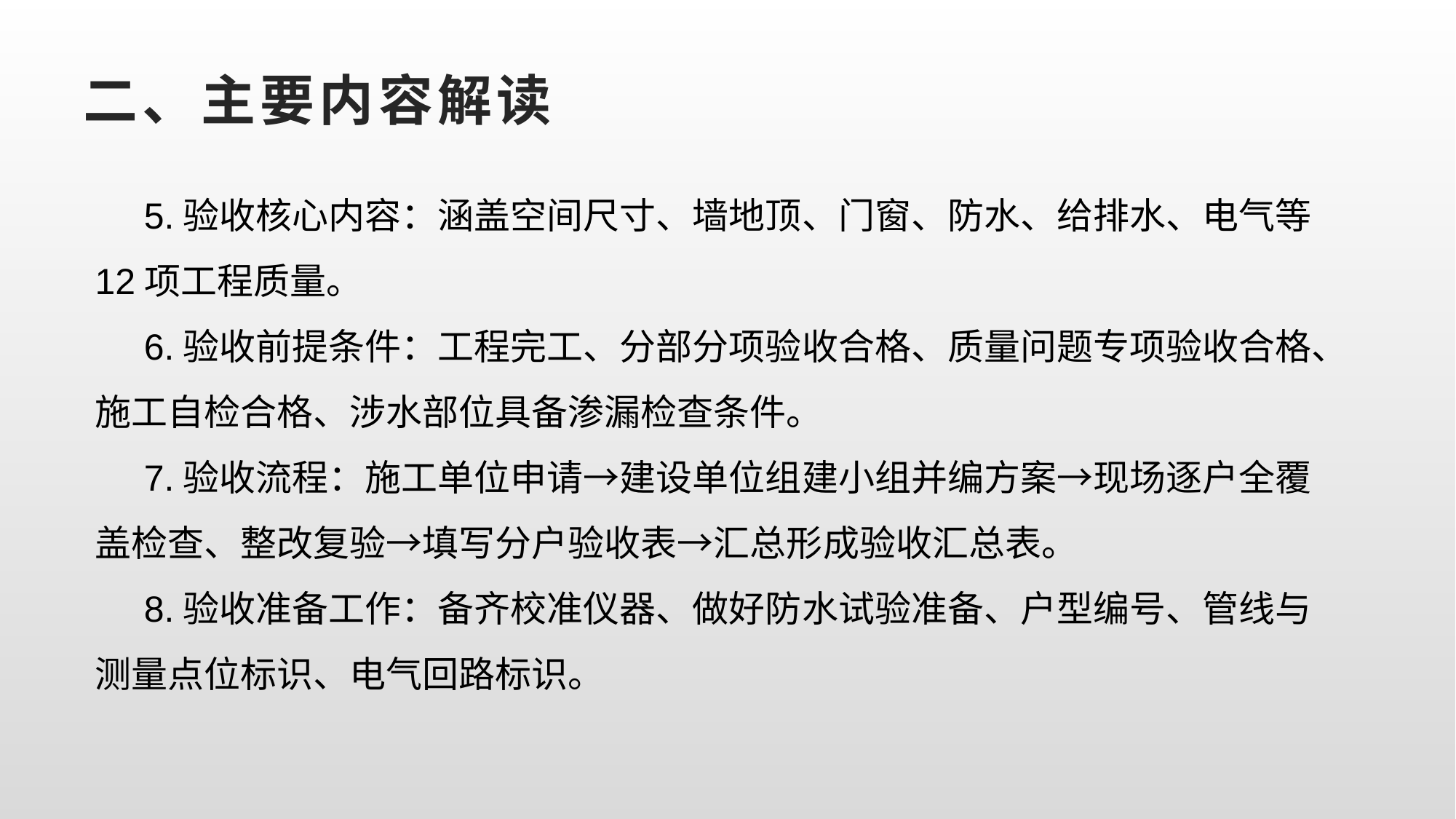

# 二、主要内容解读
5.验收核心内容：涵盖空间尺寸、墙地顶、门窗、防水、给排水、电气等12项工程质量。
6.验收前提条件：工程完工、分部分项验收合格、质量问题专项验收合格、施工自检合格、涉水部位具备渗漏检查条件。
7.验收流程：施工单位申请→建设单位组建小组并编方案→现场逐户全覆盖检查、整改复验→填写分户验收表→汇总形成验收汇总表。
8.验收准备工作：备齐校准仪器、做好防水试验准备、户型编号、管线与测量点位标识、电气回路标识。